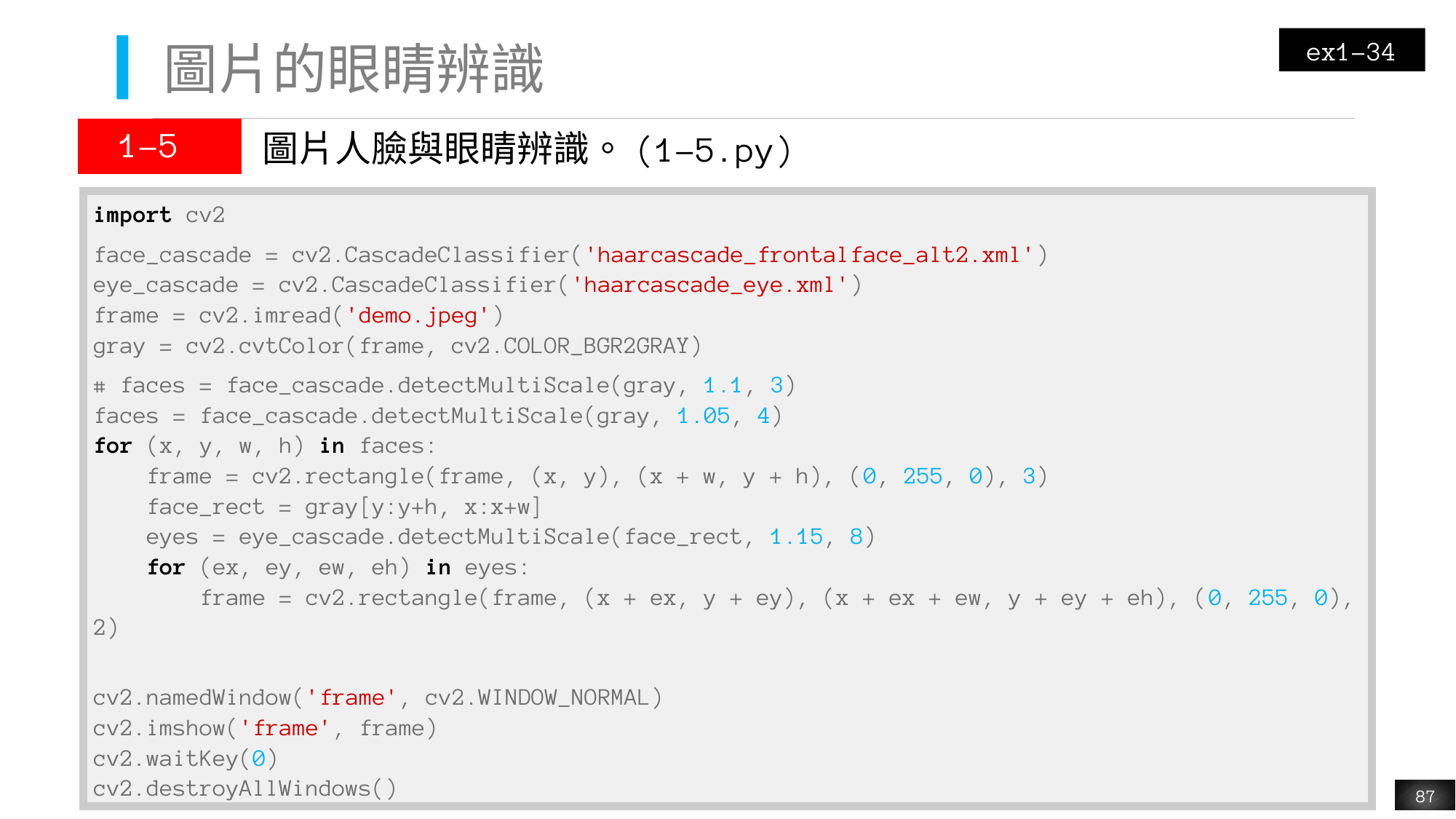

ex1-34
# 圖片的眼睛辨識

| 1-5 | 圖片人臉與眼睛辨識。(1-5.py) |
| --- | --- |
| import cv2 face\_cascade = cv2.CascadeClassifier('haarcascade\_frontalface\_alt2.xml') eye\_cascade = cv2.CascadeClassifier('haarcascade\_eye.xml') frame = cv2.imread('demo.jpeg') gray = cv2.cvtColor(frame, cv2.COLOR\_BGR2GRAY) # faces = face\_cascade.detectMultiScale(gray, 1.1, 3) faces = face\_cascade.detectMultiScale(gray, 1.05, 4) for (x, y, w, h) in faces: frame = cv2.rectangle(frame, (x, y), (x + w, y + h), (0, 255, 0), 3) face\_rect = gray[y:y+h, x:x+w] eyes = eye\_cascade.detectMultiScale(face\_rect, 1.15, 8) for (ex, ey, ew, eh) in eyes: frame = cv2.rectangle(frame, (x + ex, y + ey), (x + ex + ew, y + ey + eh), (0, 255, 0), 2) cv2.namedWindow('frame', cv2.WINDOW\_NORMAL) cv2.imshow('frame', frame) cv2.waitKey(0) cv2.destroyAllWindows() |
| --- |